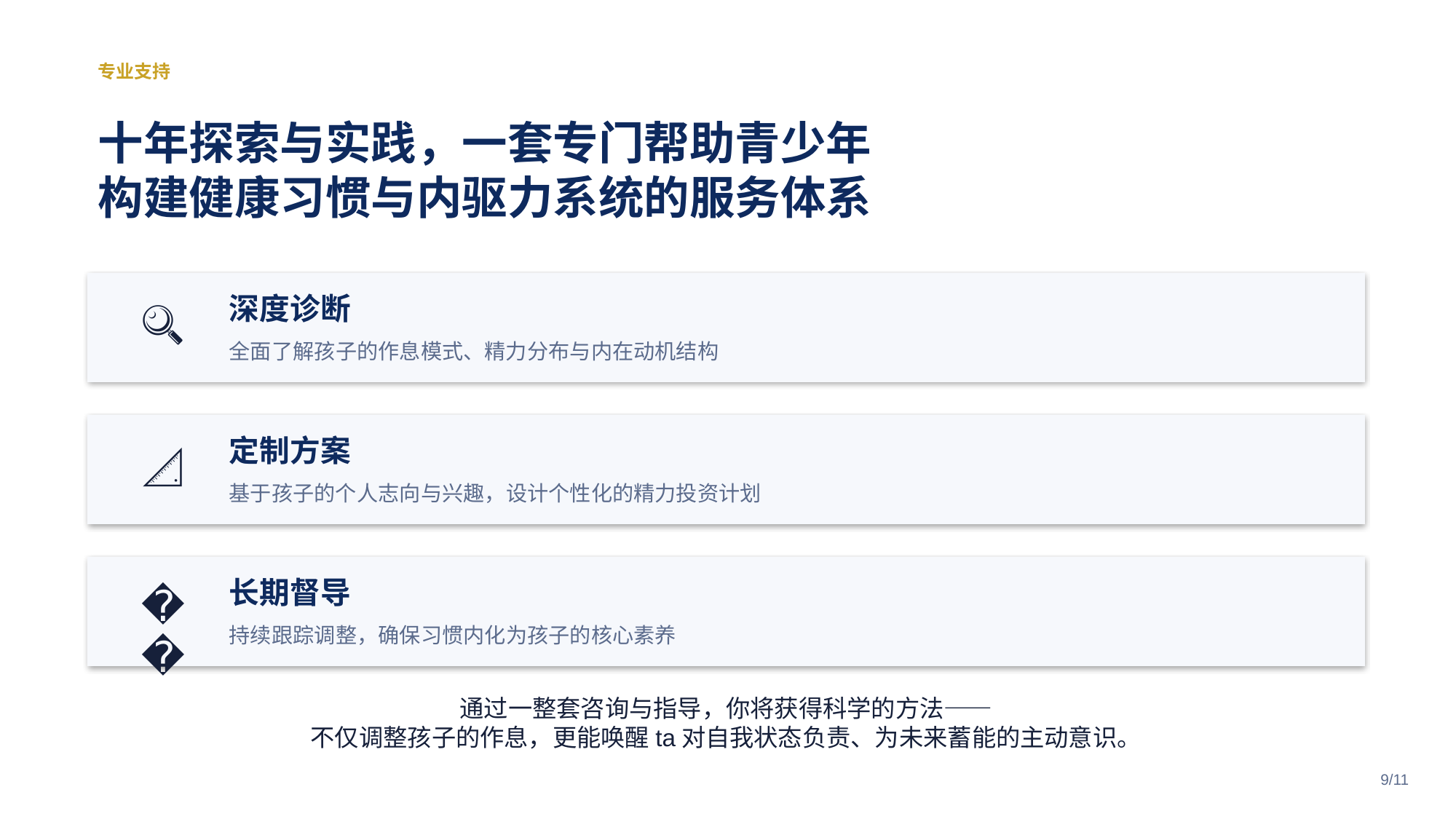

专业支持
十年探索与实践，一套专门帮助青少年
构建健康习惯与内驱力系统的服务体系

深度诊断
🔍
全面了解孩子的作息模式、精力分布与内在动机结构

定制方案
📐
基于孩子的个人志向与兴趣，设计个性化的精力投资计划

长期督导
🤝
持续跟踪调整，确保习惯内化为孩子的核心素养
通过一整套咨询与指导，你将获得科学的方法——
不仅调整孩子的作息，更能唤醒ta对自我状态负责、为未来蓄能的主动意识。
9/11